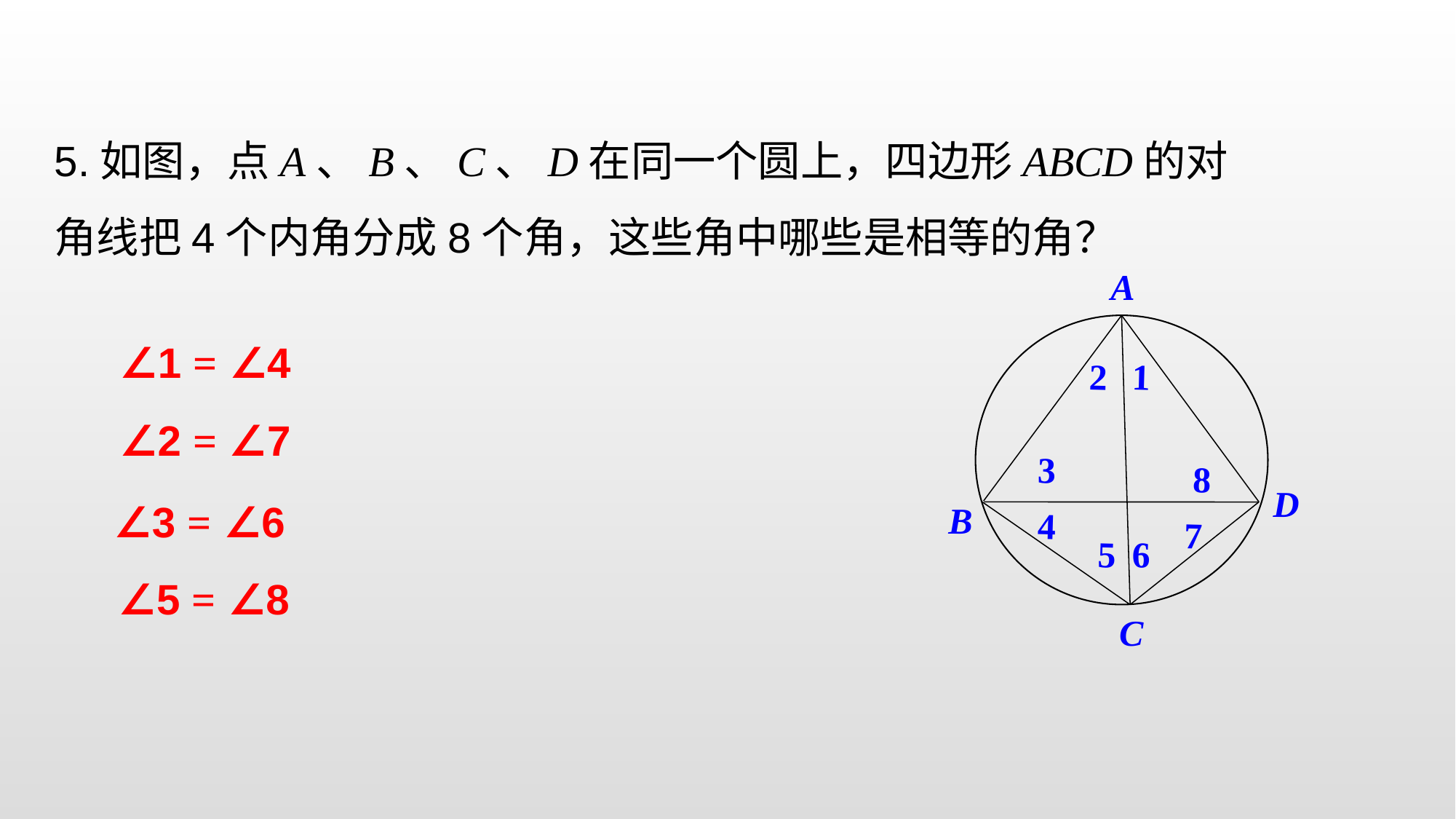

5.如图，点A、B、C、D在同一个圆上，四边形ABCD的对角线把4个内角分成8个角，这些角中哪些是相等的角？
A

2
1
3
8
D
B
4
7
5
6
C
∠1 = ∠4
∠2 = ∠7
∠3 = ∠6
∠5 = ∠8